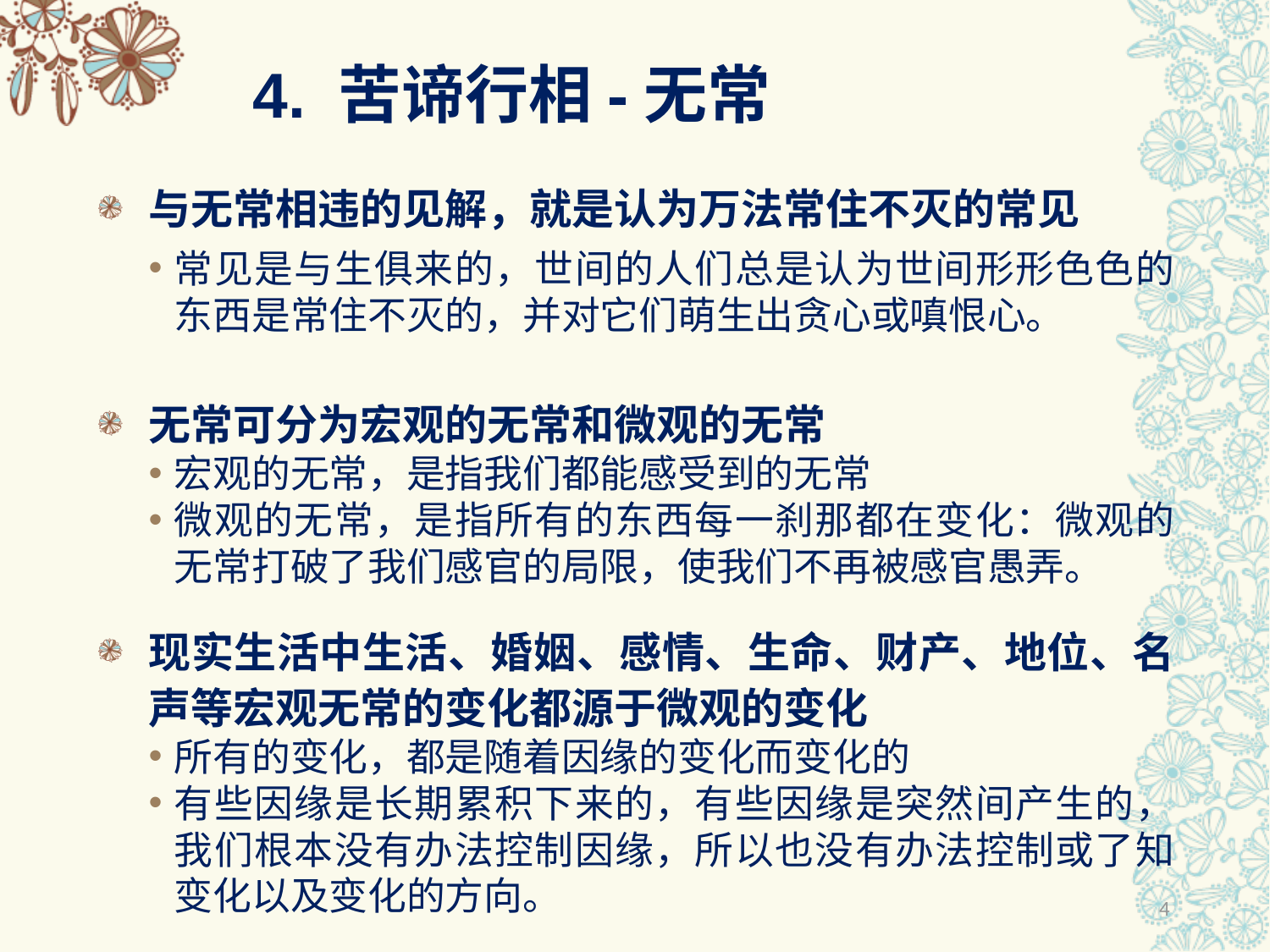

# 4. 苦谛行相-无常
与无常相违的见解，就是认为万法常住不灭的常见
常见是与生俱来的，世间的人们总是认为世间形形色色的东西是常住不灭的，并对它们萌生出贪心或嗔恨心。
无常可分为宏观的无常和微观的无常
宏观的无常，是指我们都能感受到的无常
微观的无常，是指所有的东西每一刹那都在变化：微观的无常打破了我们感官的局限，使我们不再被感官愚弄。
现实生活中生活、婚姻、感情、生命、财产、地位、名声等宏观无常的变化都源于微观的变化
所有的变化，都是随着因缘的变化而变化的
有些因缘是长期累积下来的，有些因缘是突然间产生的，我们根本没有办法控制因缘，所以也没有办法控制或了知变化以及变化的方向。
4